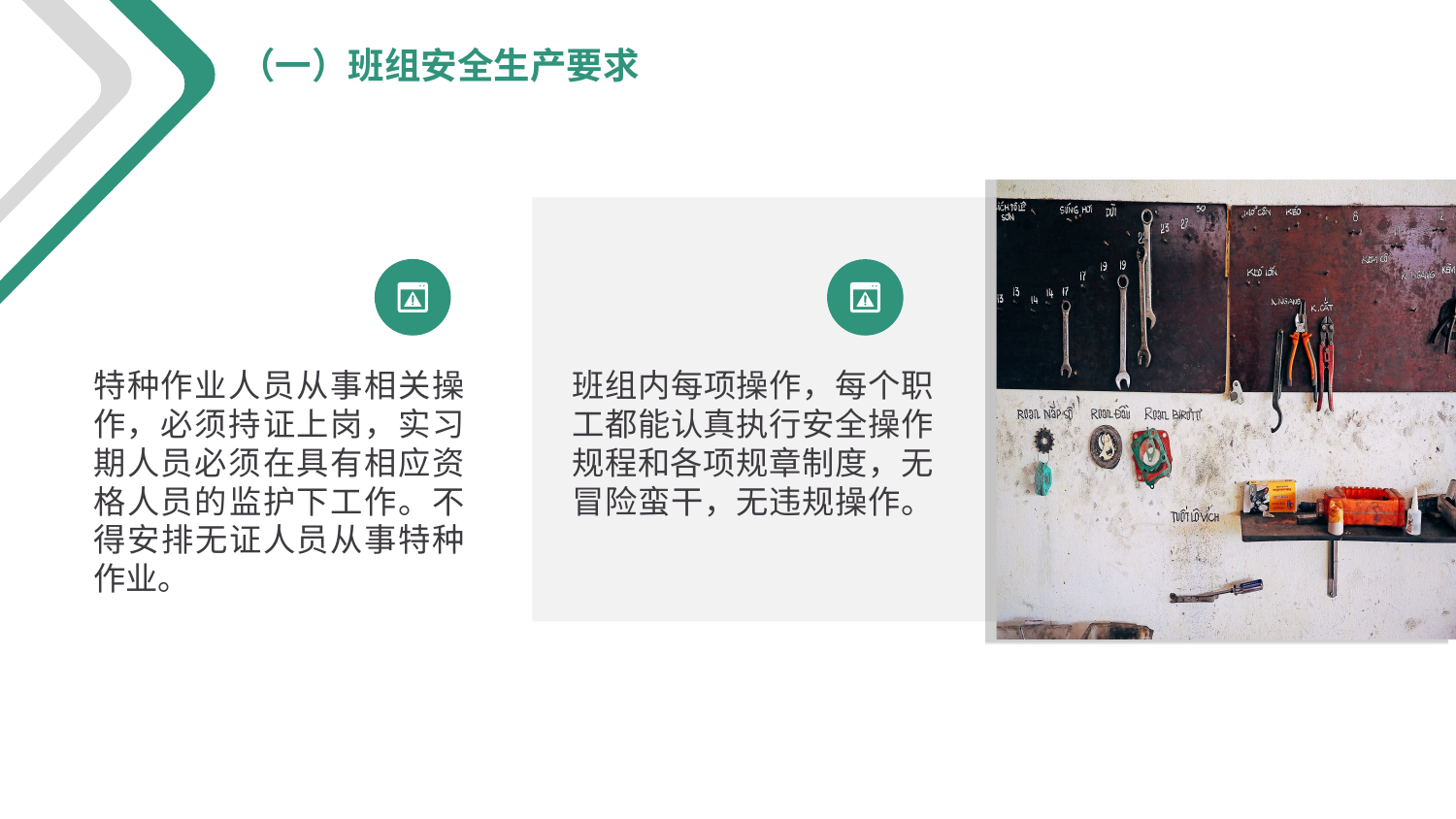

（一）班组安全生产要求

特种作业人员从事相关操作，必须持证上岗，实习期人员必须在具有相应资格人员的监护下工作。不得安排无证人员从事特种作业。
班组内每项操作，每个职工都能认真执行安全操作规程和各项规章制度，无冒险蛮干，无违规操作。